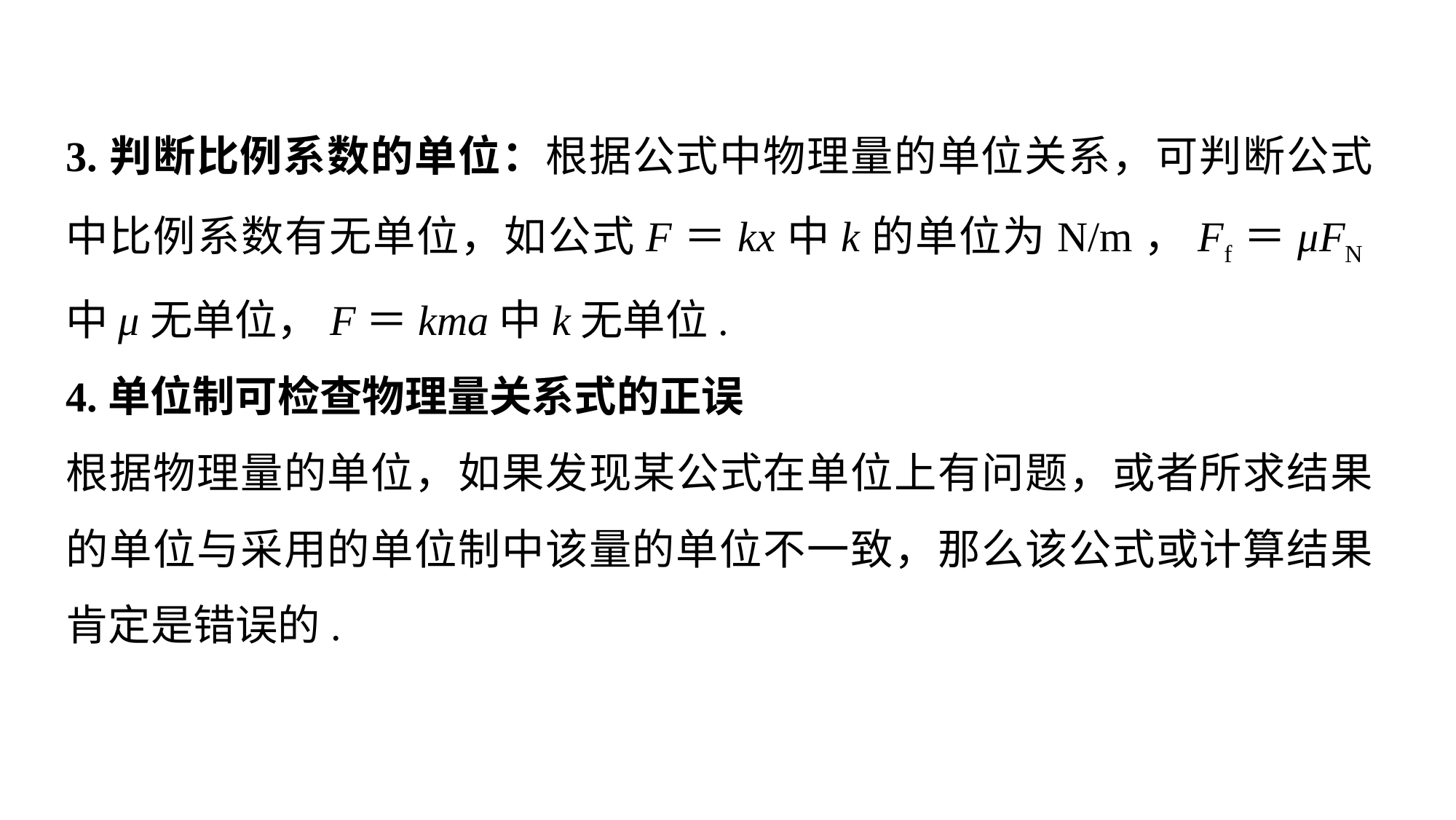

3.判断比例系数的单位：根据公式中物理量的单位关系，可判断公式中比例系数有无单位，如公式F＝kx中k的单位为N/m，Ff＝μFN中μ无单位，F＝kma中k无单位.
4.单位制可检查物理量关系式的正误
根据物理量的单位，如果发现某公式在单位上有问题，或者所求结果的单位与采用的单位制中该量的单位不一致，那么该公式或计算结果肯定是错误的.